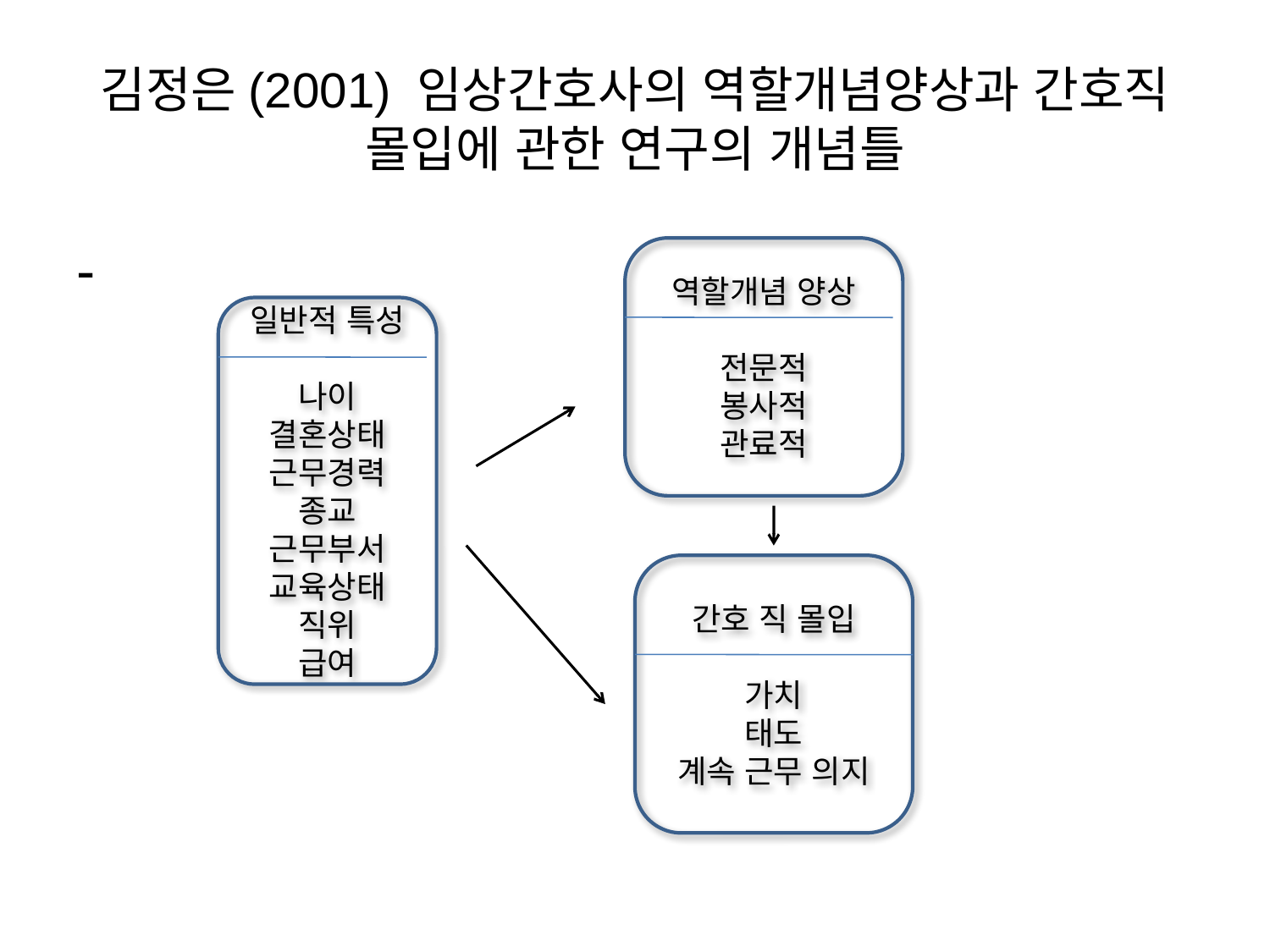

# 김정은(2001) 임상간호사의 역할개념양상과 간호직 몰입에 관한 연구의 개념틀
-
역할개념 양상

전문적
봉사적
관료적
일반적 특성

나이
결혼상태
근무경력
종교
근무부서
교육상태
직위
급여
간호 직 몰입

가치
태도
계속 근무 의지